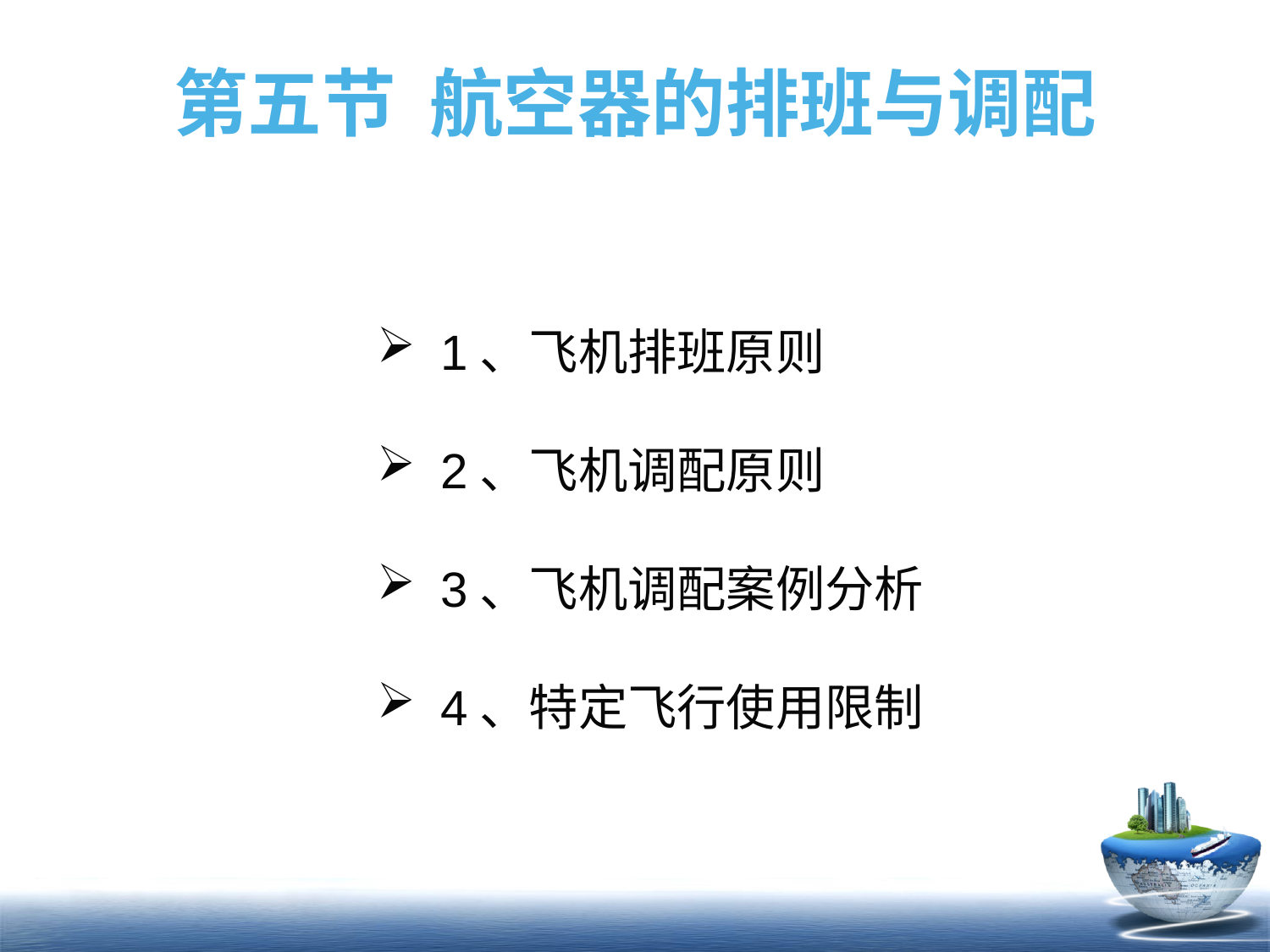

# 第五节  航空器的排班与调配
1、飞机排班原则
2、飞机调配原则
3、飞机调配案例分析
4、特定飞行使用限制